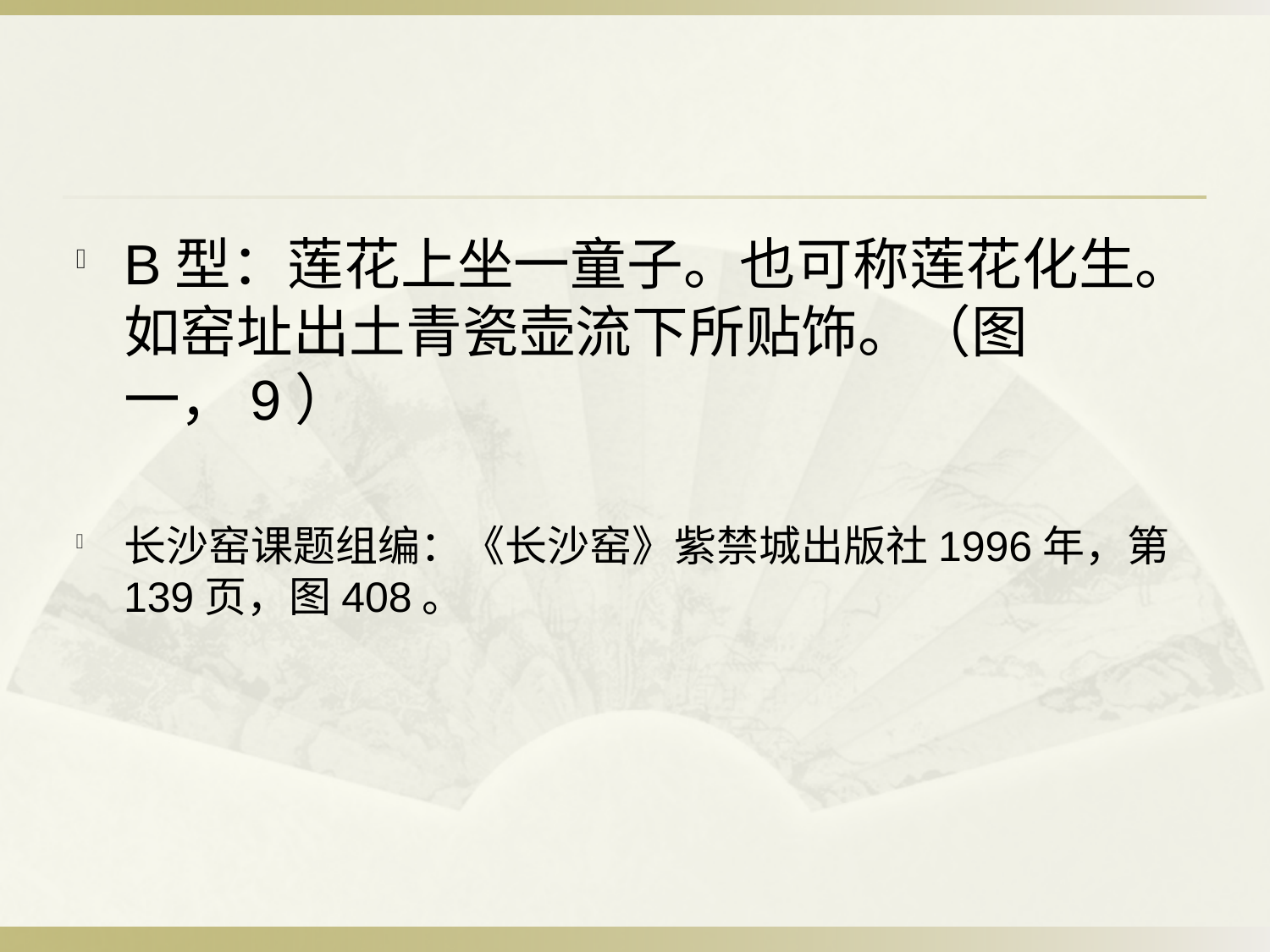

#
B型：莲花上坐一童子。也可称莲花化生。如窑址出土青瓷壶流下所贴饰。（图一，9）

长沙窑课题组编：《长沙窑》紫禁城出版社1996年，第139页，图408。